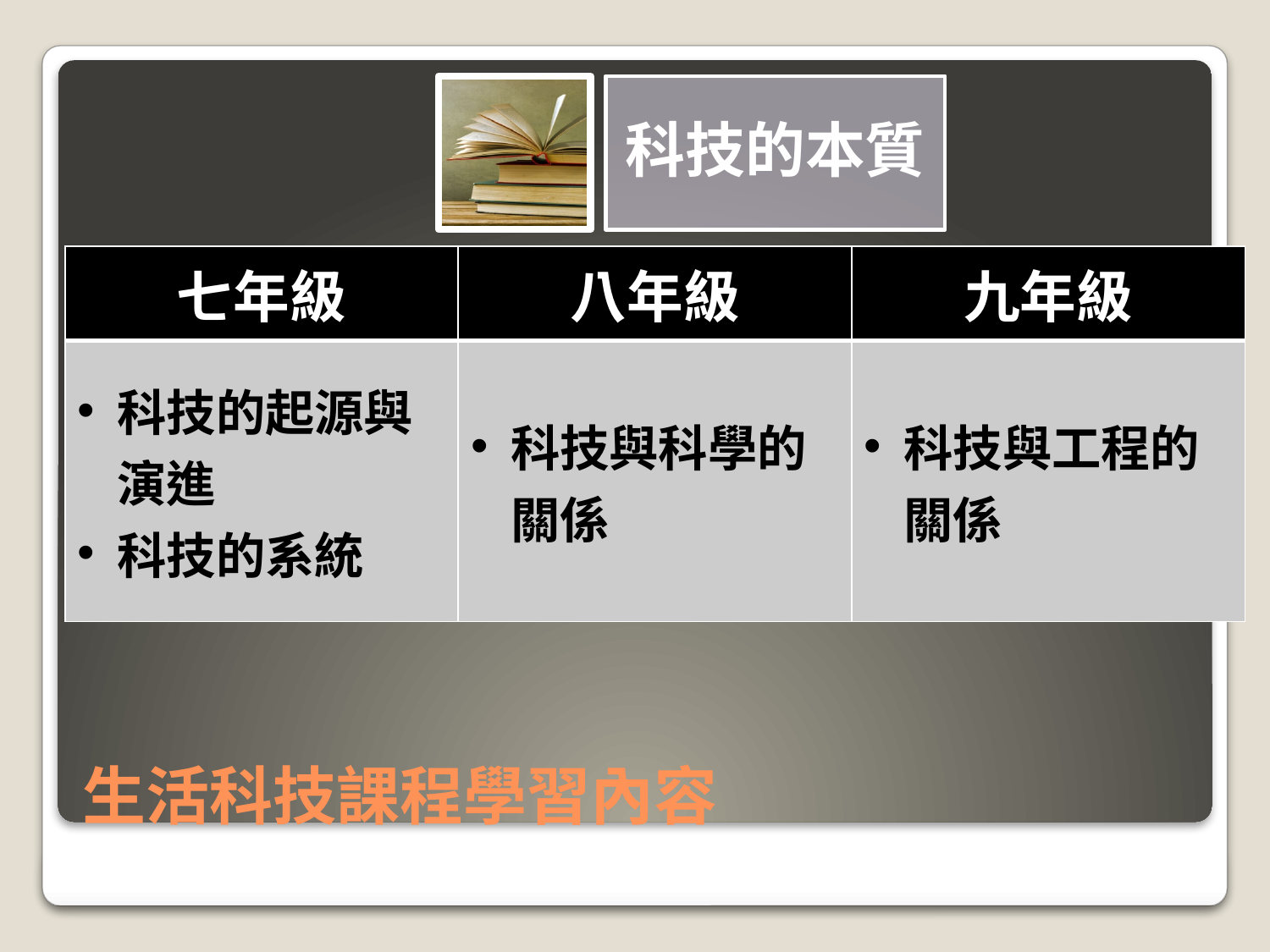

科技的本質
| 七年級 | 八年級 | 九年級 |
| --- | --- | --- |
| 科技的起源與演進 科技的系統 | 科技與科學的關係 | 科技與工程的關係 |
# 生活科技課程學習內容